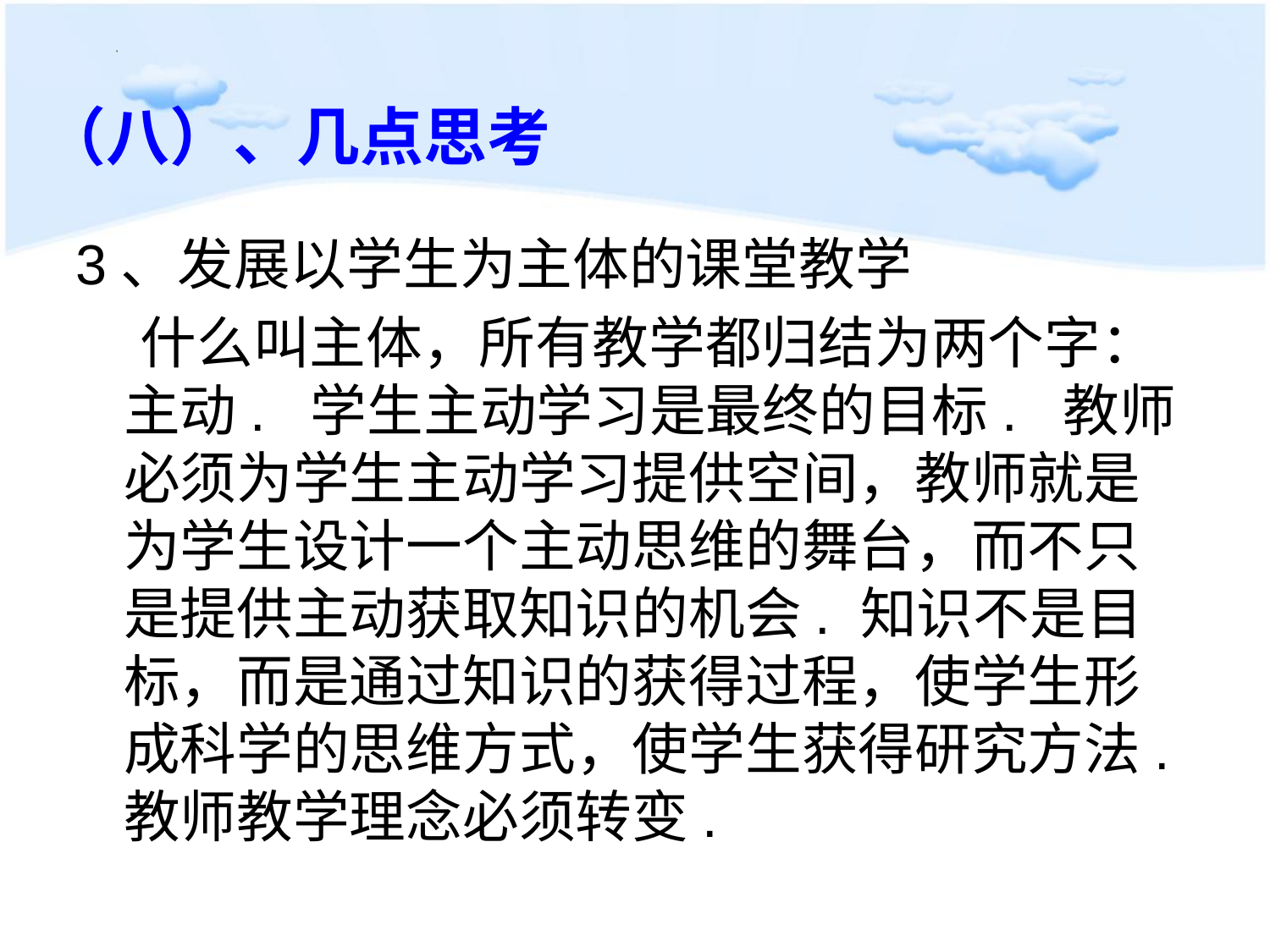

# （八）、几点思考
3、发展以学生为主体的课堂教学
    什么叫主体，所有教学都归结为两个字：主动.  学生主动学习是最终的目标.  教师必须为学生主动学习提供空间，教师就是为学生设计一个主动思维的舞台，而不只是提供主动获取知识的机会. 知识不是目标，而是通过知识的获得过程，使学生形成科学的思维方式，使学生获得研究方法.  教师教学理念必须转变.